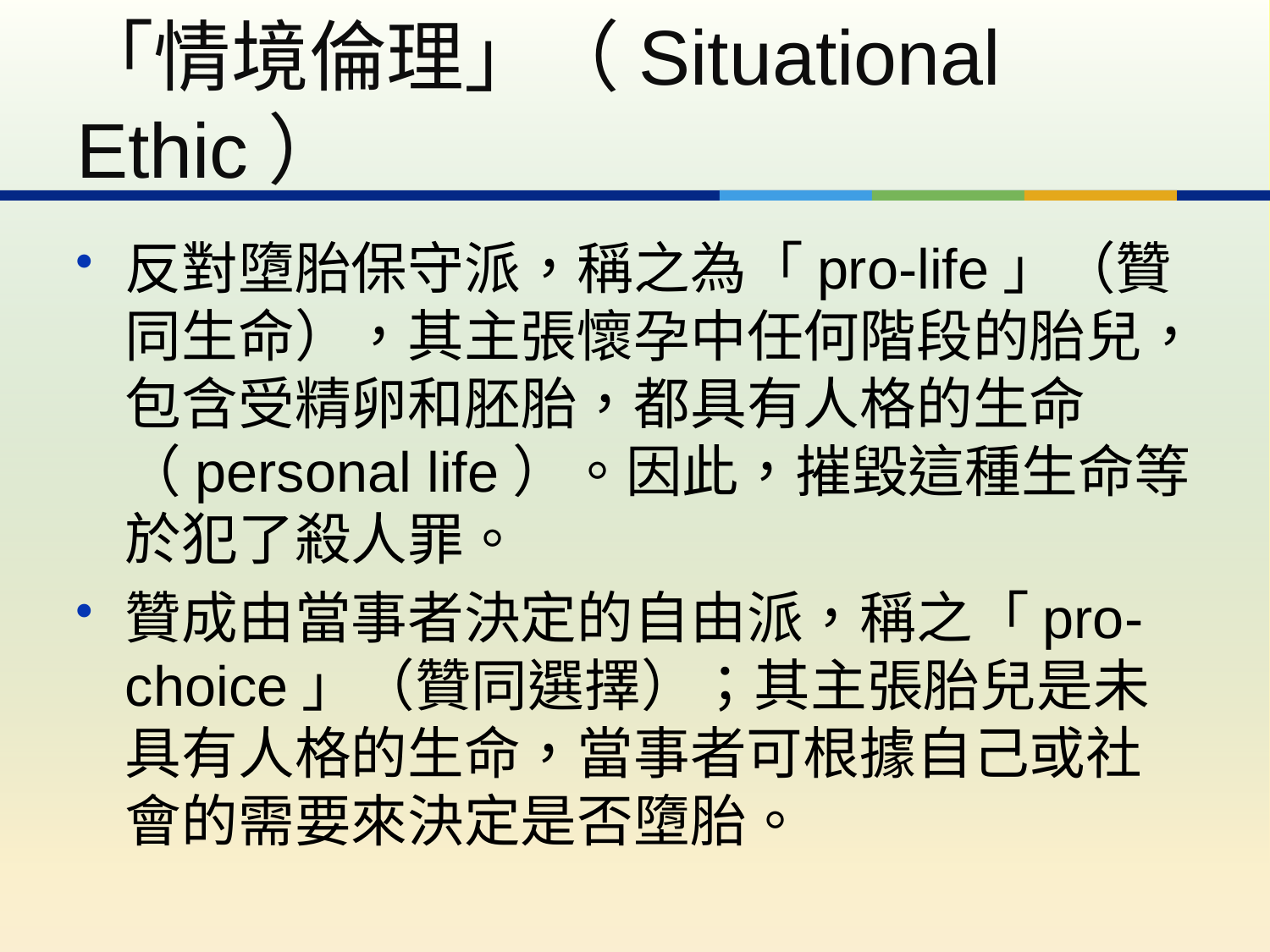

# 「情境倫理」（Situational Ethic）
反對墮胎保守派，稱之為「pro-life」（贊同生命），其主張懷孕中任何階段的胎兒，包含受精卵和胚胎，都具有人格的生命（personal life）。因此，摧毀這種生命等於犯了殺人罪。
贊成由當事者決定的自由派，稱之「pro-choice」（贊同選擇）；其主張胎兒是未具有人格的生命，當事者可根據自己或社會的需要來決定是否墮胎。